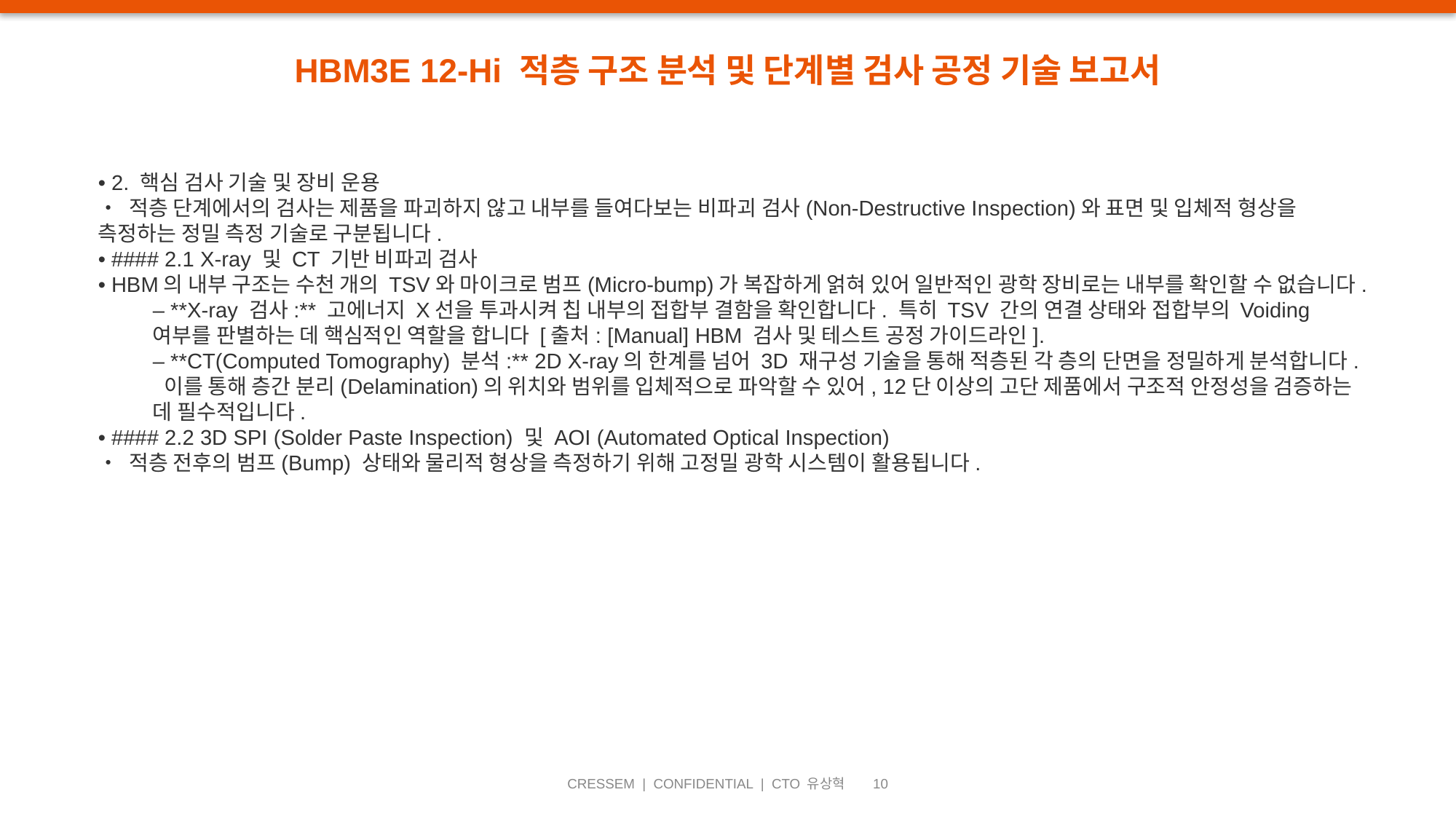

HBM3E 12-Hi 적층 구조 분석 및 단계별 검사 공정 기술 보고서
• 2. 핵심 검사 기술 및 장비 운용
• 적층 단계에서의 검사는 제품을 파괴하지 않고 내부를 들여다보는 비파괴 검사(Non-Destructive Inspection)와 표면 및 입체적 형상을 측정하는 정밀 측정 기술로 구분됩니다.
• #### 2.1 X-ray 및 CT 기반 비파괴 검사
• HBM의 내부 구조는 수천 개의 TSV와 마이크로 범프(Micro-bump)가 복잡하게 얽혀 있어 일반적인 광학 장비로는 내부를 확인할 수 없습니다.
– **X-ray 검사:** 고에너지 X선을 투과시켜 칩 내부의 접합부 결함을 확인합니다. 특히 TSV 간의 연결 상태와 접합부의 Voiding 여부를 판별하는 데 핵심적인 역할을 합니다 [출처: [Manual] HBM 검사 및 테스트 공정 가이드라인].
– **CT(Computed Tomography) 분석:** 2D X-ray의 한계를 넘어 3D 재구성 기술을 통해 적층된 각 층의 단면을 정밀하게 분석합니다. 이를 통해 층간 분리(Delamination)의 위치와 범위를 입체적으로 파악할 수 있어, 12단 이상의 고단 제품에서 구조적 안정성을 검증하는 데 필수적입니다.
• #### 2.2 3D SPI (Solder Paste Inspection) 및 AOI (Automated Optical Inspection)
• 적층 전후의 범프(Bump) 상태와 물리적 형상을 측정하기 위해 고정밀 광학 시스템이 활용됩니다.
CRESSEM  |  CONFIDENTIAL  |  CTO 유상혁        10